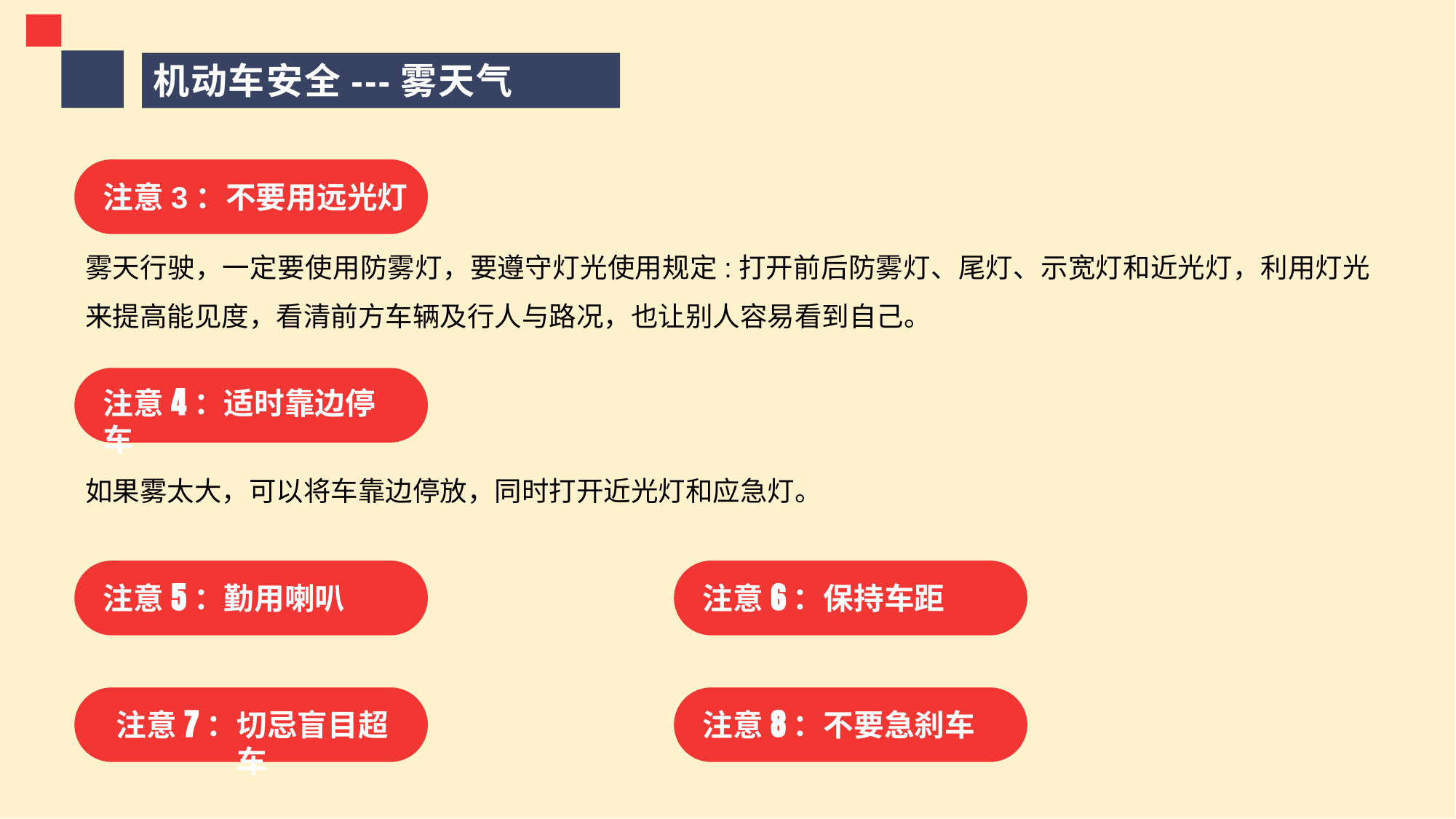

机动车安全---雾天气

注意3：不要用远光灯
雾天行驶，一定要使用防雾灯，要遵守灯光使用规定:打开前后防雾灯、尾灯、示宽灯和近光灯，利用灯光来提高能见度，看清前方车辆及行人与路况，也让别人容易看到自己。

注意4：适时靠边停车
如果雾太大，可以将车靠边停放，同时打开近光灯和应急灯。

注意5：勤用喇叭
注意6：保持车距

注意7：切忌盲目超车
注意8：不要急刹车